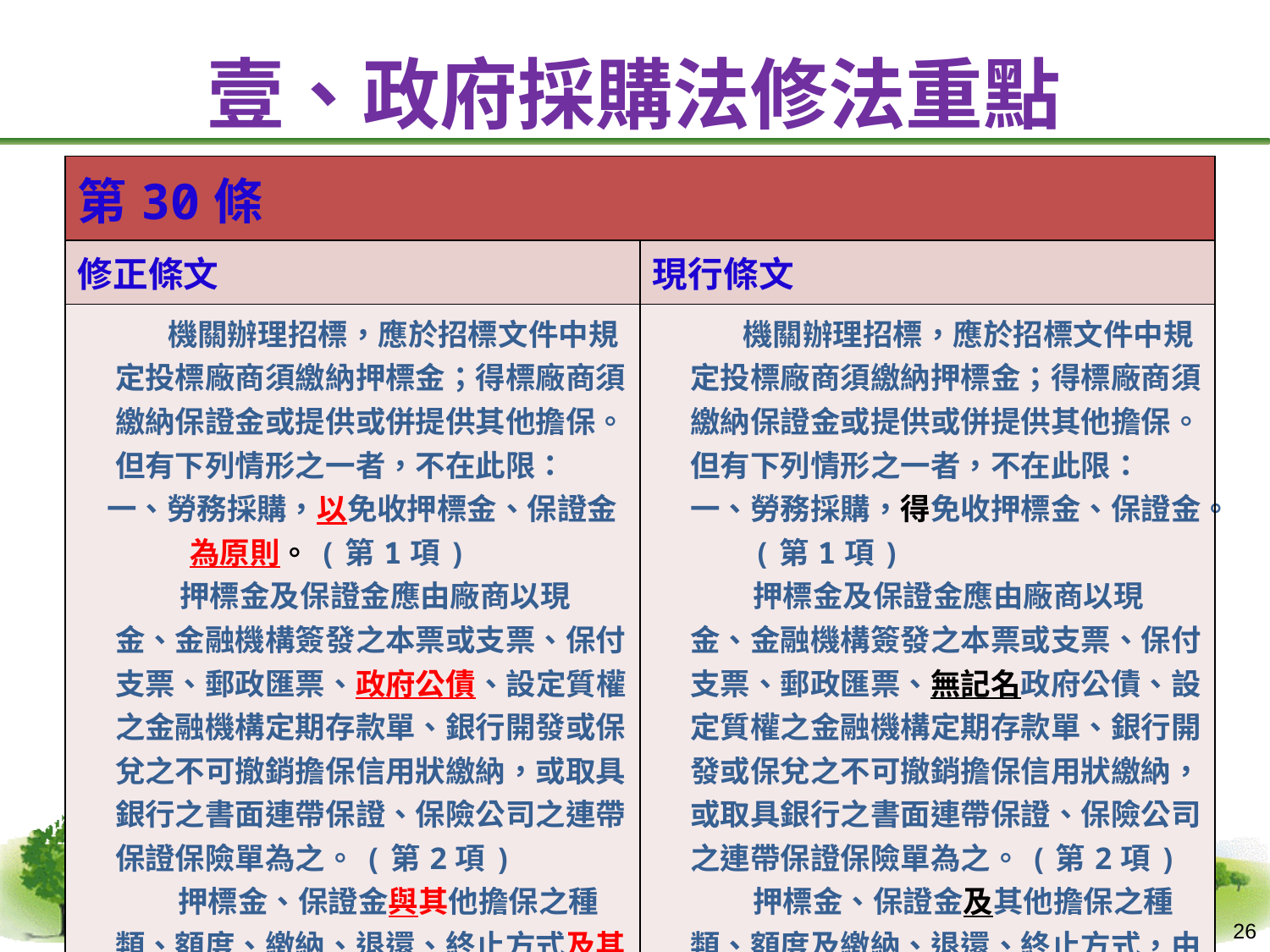

# 壹、政府採購法修法重點
| 第30條 |  |
| --- | --- |
| 修正條文 | 現行條文 |
| 機關辦理招標，應於招標文件中規定投標廠商須繳納押標金；得標廠商須繳納保證金或提供或併提供其他擔保。但有下列情形之一者，不在此限： 一、勞務採購，以免收押標金、保證金為原則。(第1項) 押標金及保證金應由廠商以現金、金融機構簽發之本票或支票、保付支票、郵政匯票、政府公債、設定質權之金融機構定期存款單、銀行開發或保兌之不可撤銷擔保信用狀繳納，或取具銀行之書面連帶保證、保險公司之連帶保證保險單為之。(第2項) 押標金、保證金與其他擔保之種類、額度、繳納、退還、終止方式及其他相關作業事項之辦法，由主管機關另定之。(第3項) | 機關辦理招標，應於招標文件中規定投標廠商須繳納押標金；得標廠商須繳納保證金或提供或併提供其他擔保。但有下列情形之一者，不在此限： 一、勞務採購，得免收押標金、保證金。(第1項) 押標金及保證金應由廠商以現金、金融機構簽發之本票或支票、保付支票、郵政匯票、無記名政府公債、設定質權之金融機構定期存款單、銀行開發或保兌之不可撤銷擔保信用狀繳納，或取具銀行之書面連帶保證、保險公司之連帶保證保險單為之。(第2項) 押標金、保證金及其他擔保之種類、額度及繳納、退還、終止方式，由主管機關定之。(第3項) |
26